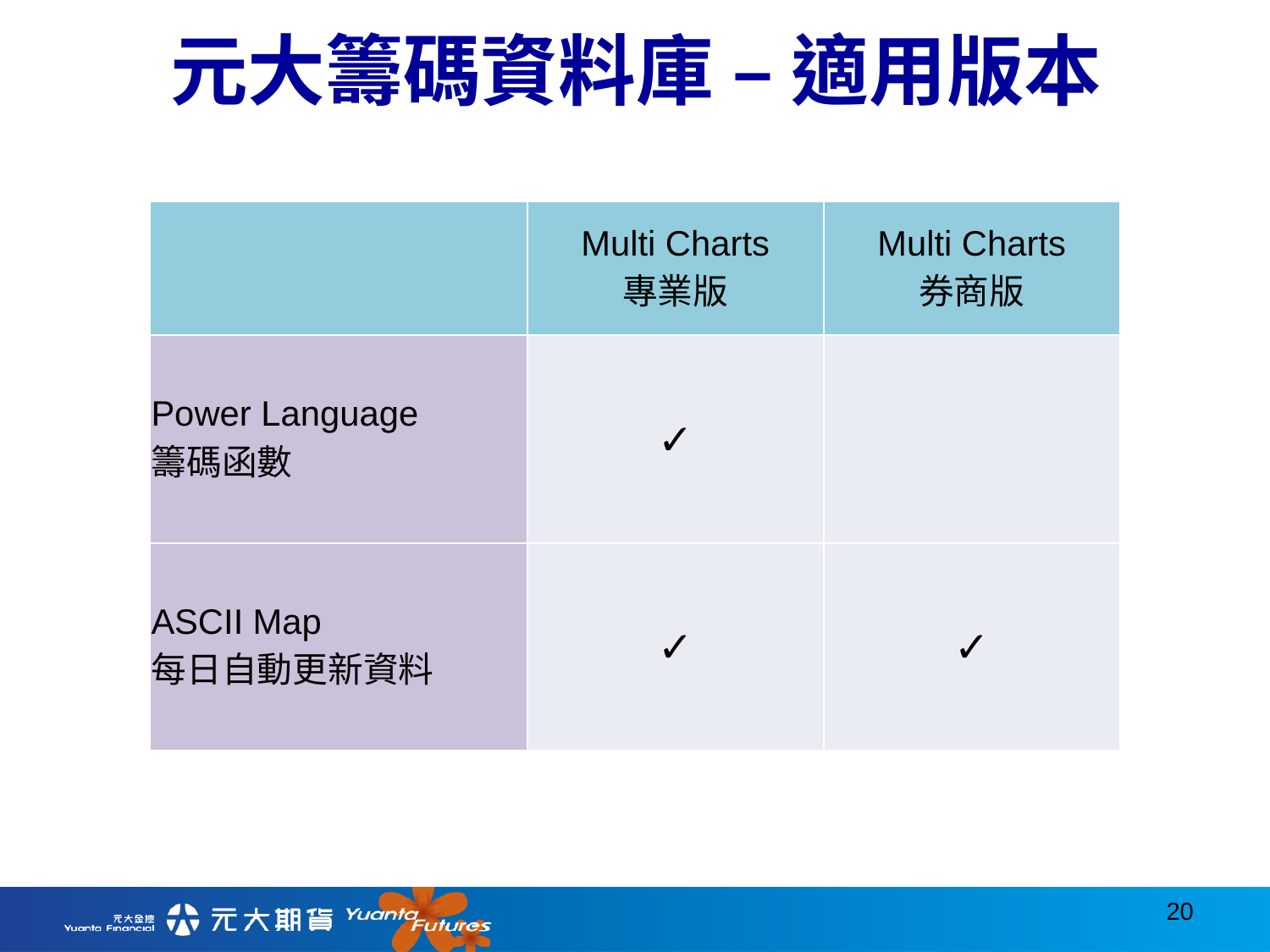

# 元大籌碼資料庫 – 適用版本
|  | Multi Charts 專業版 | Multi Charts 券商版 |
| --- | --- | --- |
| Power Language 籌碼函數 | ✓ |  |
| ASCII Map 每日自動更新資料 | ✓ | ✓ |
20